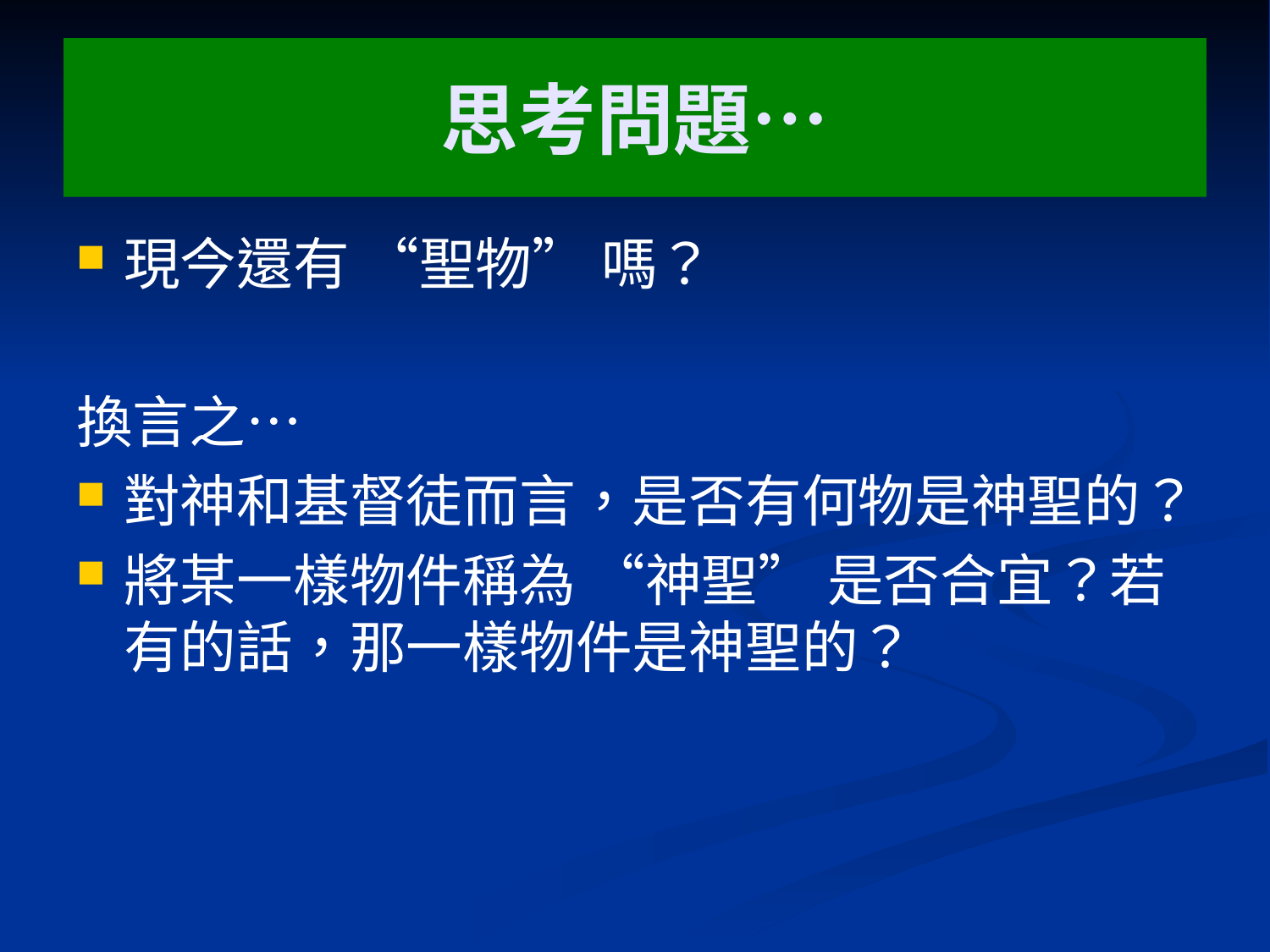

# 思考問題…
現今還有 “聖物” 嗎？

換言之…
對神和基督徒而言，是否有何物是神聖的？
將某一樣物件稱為 “神聖” 是否合宜？若有的話，那一樣物件是神聖的？